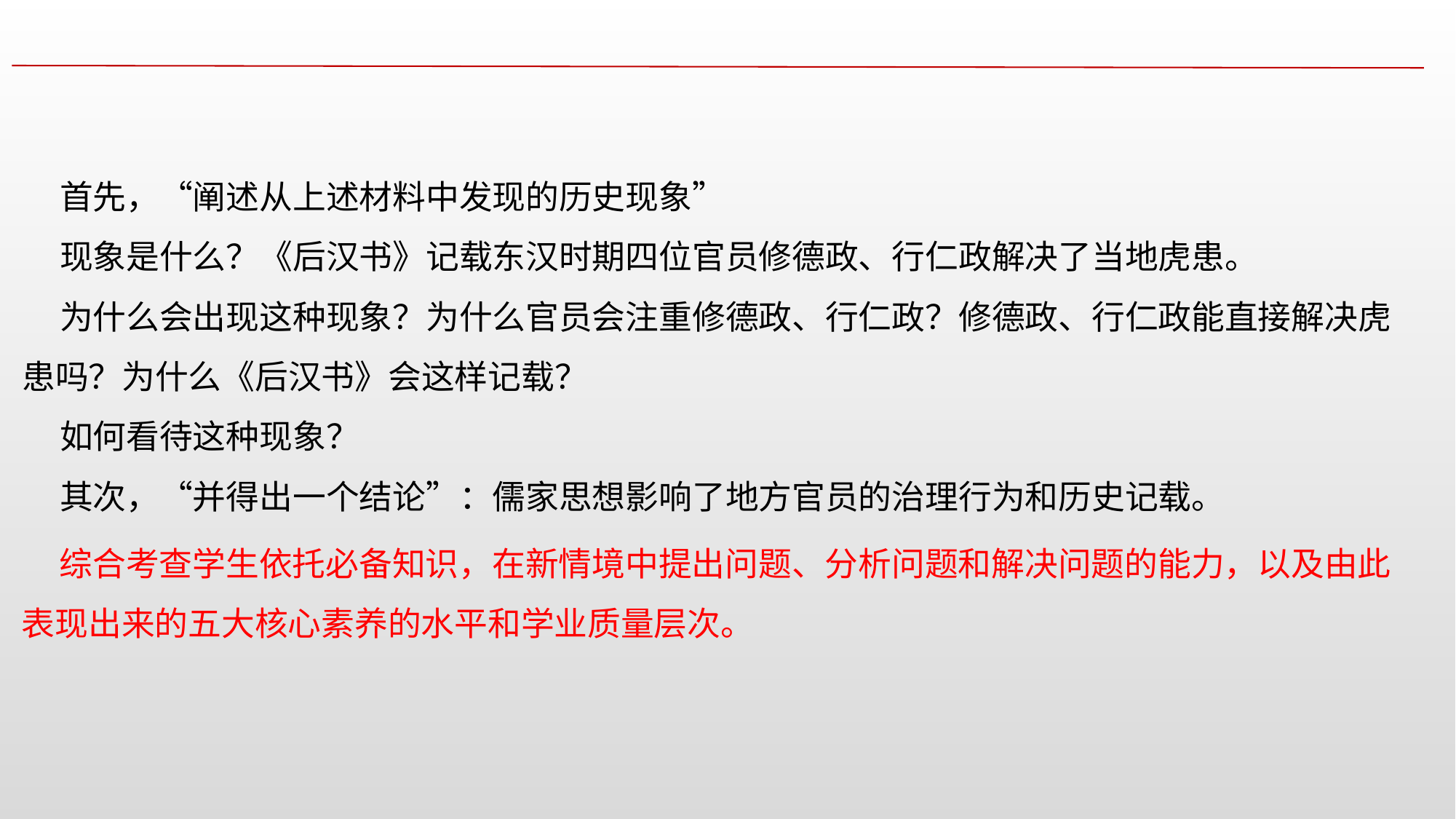

首先，“阐述从上述材料中发现的历史现象”
    现象是什么？《后汉书》记载东汉时期四位官员修德政、行仁政解决了当地虎患。
    为什么会出现这种现象？为什么官员会注重修德政、行仁政？修德政、行仁政能直接解决虎患吗？为什么《后汉书》会这样记载？
    如何看待这种现象？
    其次，“并得出一个结论”：儒家思想影响了地方官员的治理行为和历史记载。
    综合考查学生依托必备知识，在新情境中提出问题、分析问题和解决问题的能力，以及由此表现出来的五大核心素养的水平和学业质量层次。